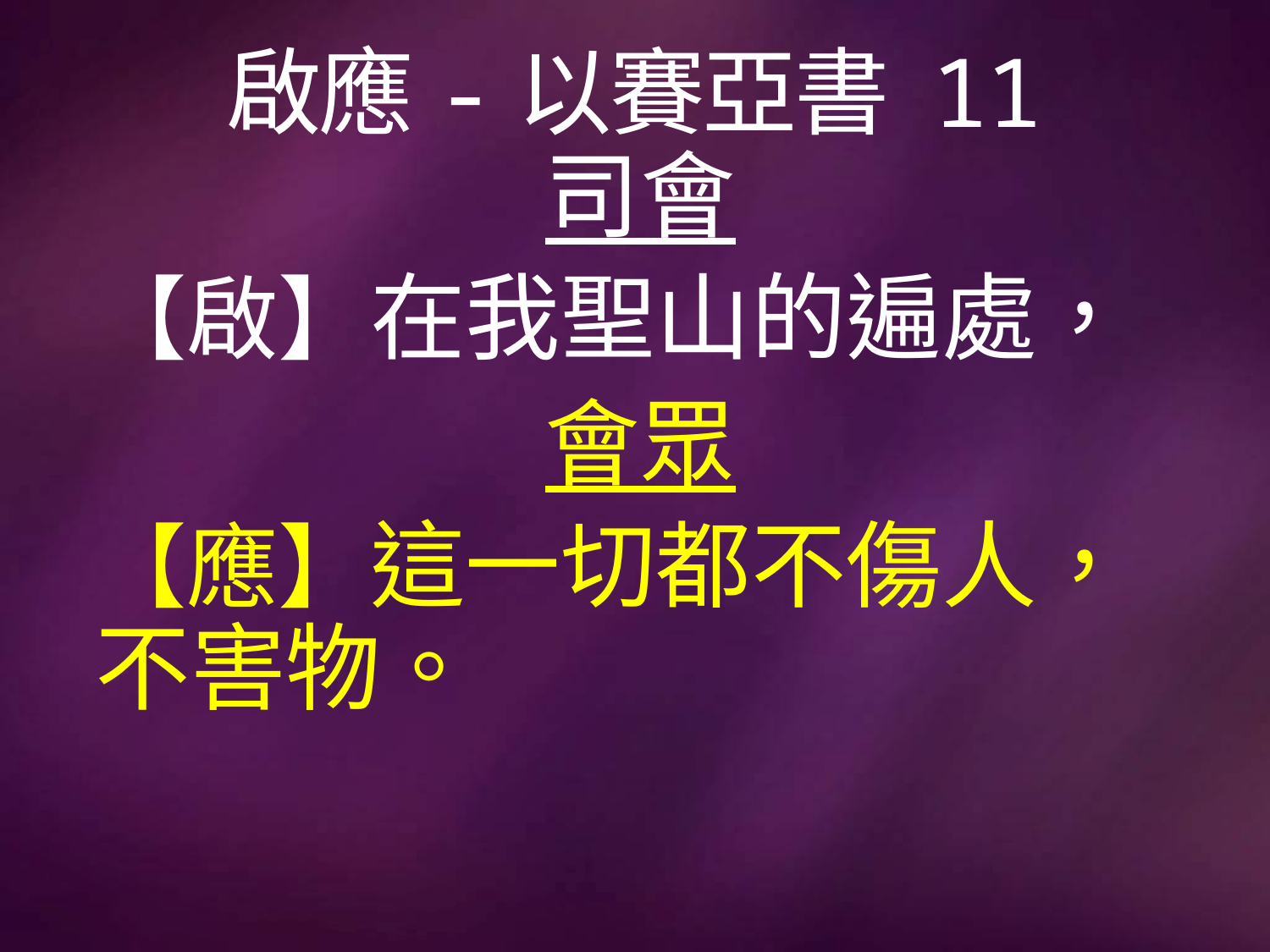

# 啟應-以賽亞書 11
司會
【啟】在我聖山的遍處，

會眾
【應】這一切都不傷人，不害物。